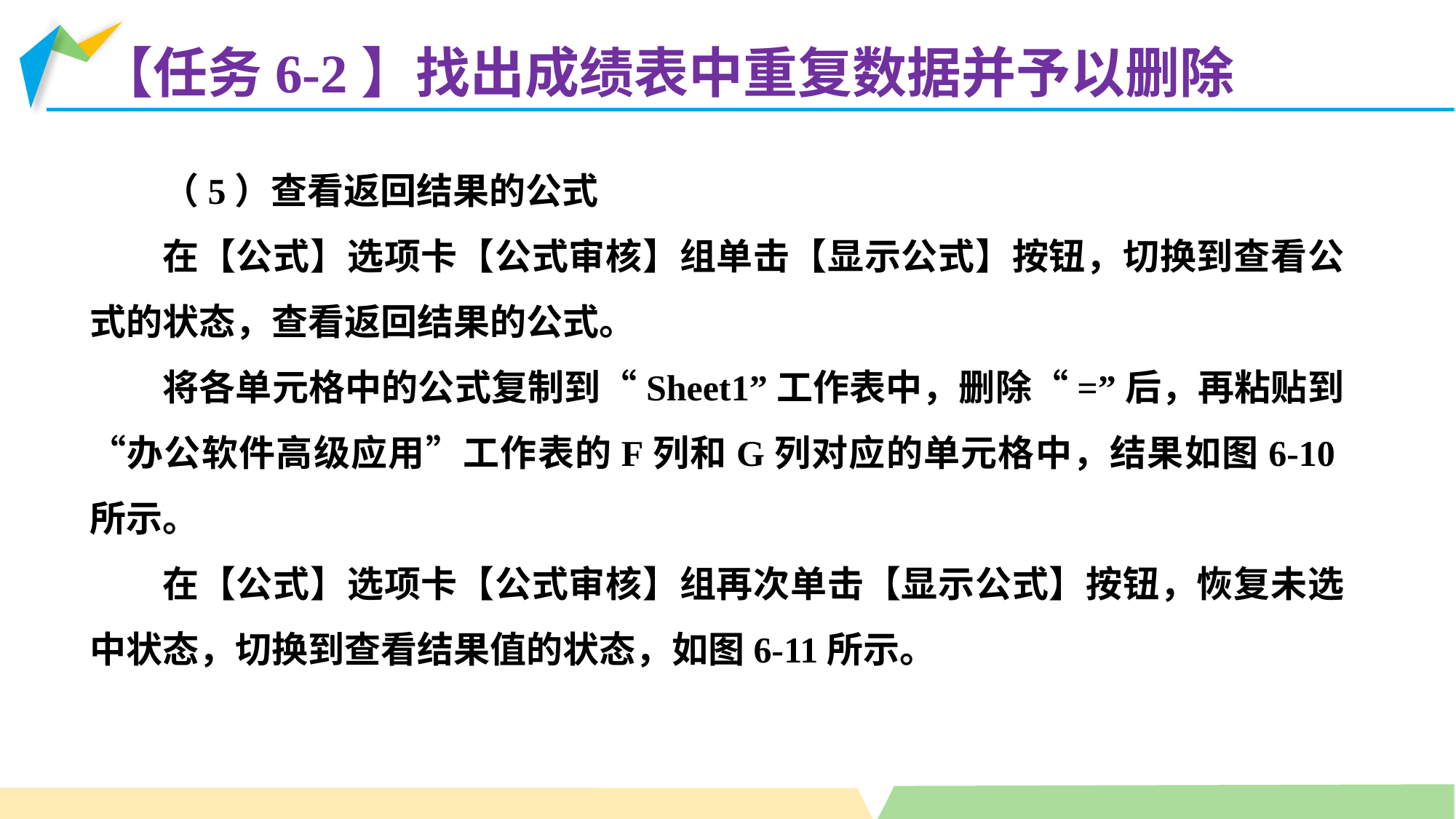

【任务6-2】找出成绩表中重复数据并予以删除
（5）查看返回结果的公式
在【公式】选项卡【公式审核】组单击【显示公式】按钮，切换到查看公式的状态，查看返回结果的公式。
将各单元格中的公式复制到“Sheet1”工作表中，删除“=”后，再粘贴到“办公软件高级应用”工作表的F列和G列对应的单元格中，结果如图6-10所示。
在【公式】选项卡【公式审核】组再次单击【显示公式】按钮，恢复未选中状态，切换到查看结果值的状态，如图6-11所示。